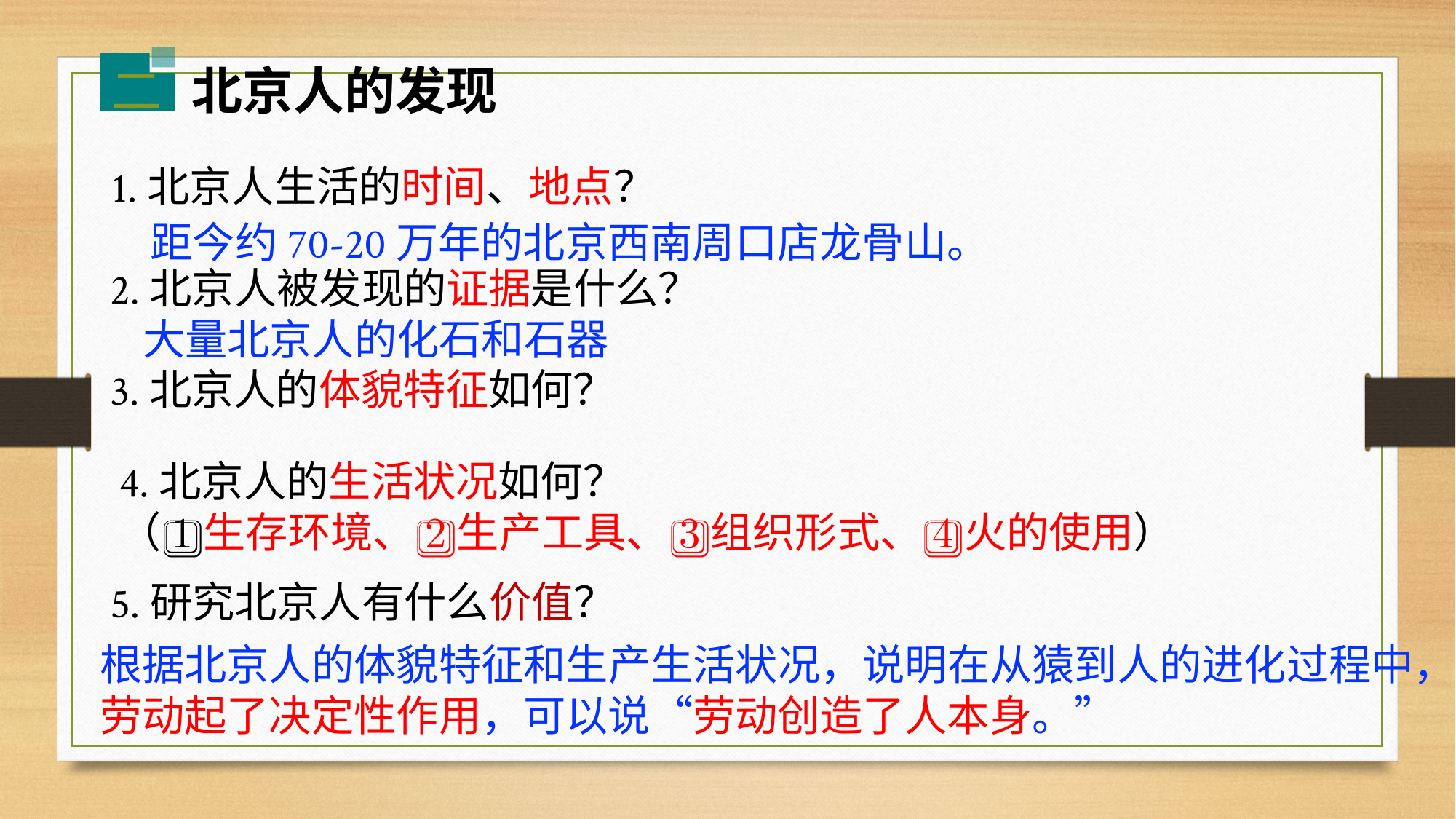

二
北京人的发现

1.北京人生活的时间、地点？
距今约70-20万年的北京西南周口店龙骨山。
2.北京人被发现的证据是什么？
大量北京人的化石和石器
3.北京人的体貌特征如何？
4.北京人的生活状况如何？
（1️⃣生存环境、2️⃣生产工具、3️⃣组织形式、4️⃣火的使用）
5.研究北京人有什么价值？
根据北京人的体貌特征和生产生活状况，说明在从猿到人的进化过程中，
劳动起了决定性作用，可以说“劳动创造了人本身。”